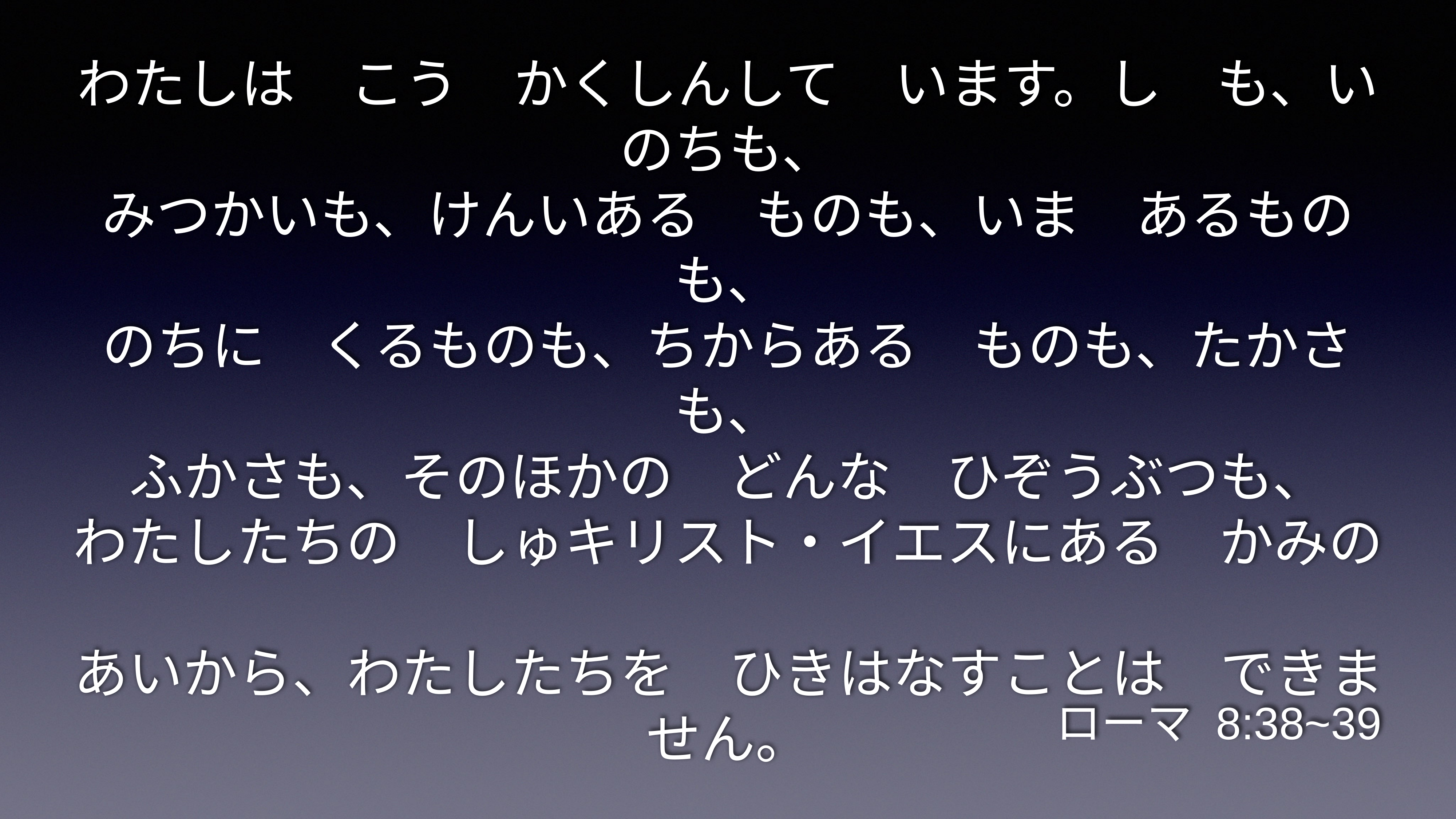

わたしは　こう　かくしんして　います。し　も、いのちも、
みつかいも、けんいある　ものも、いま　あるものも、
のちに　くるものも、ちからある　ものも、たかさも、
ふかさも、そのほかの　どんな　ひぞうぶつも、
わたしたちの　しゅキリスト・イエスにある　かみの
あいから、わたしたちを　ひきはなすことは　できません。
ローマ 8:38~39